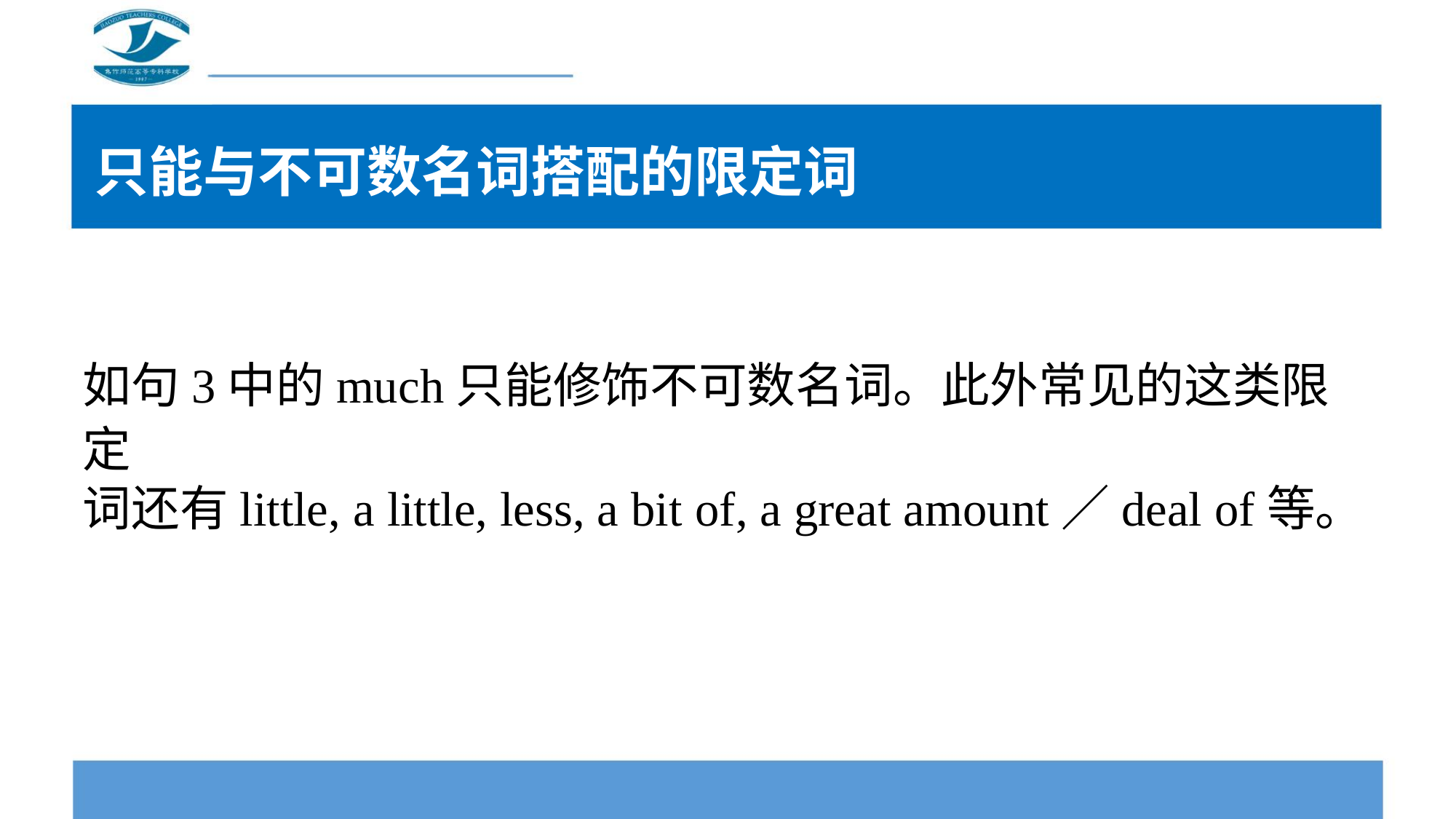

只能与不可数名词搭配的限定词
如句3中的much只能修饰不可数名词。此外常见的这类限定
词还有little, a little, less, a bit of, a great amount／deal of等。